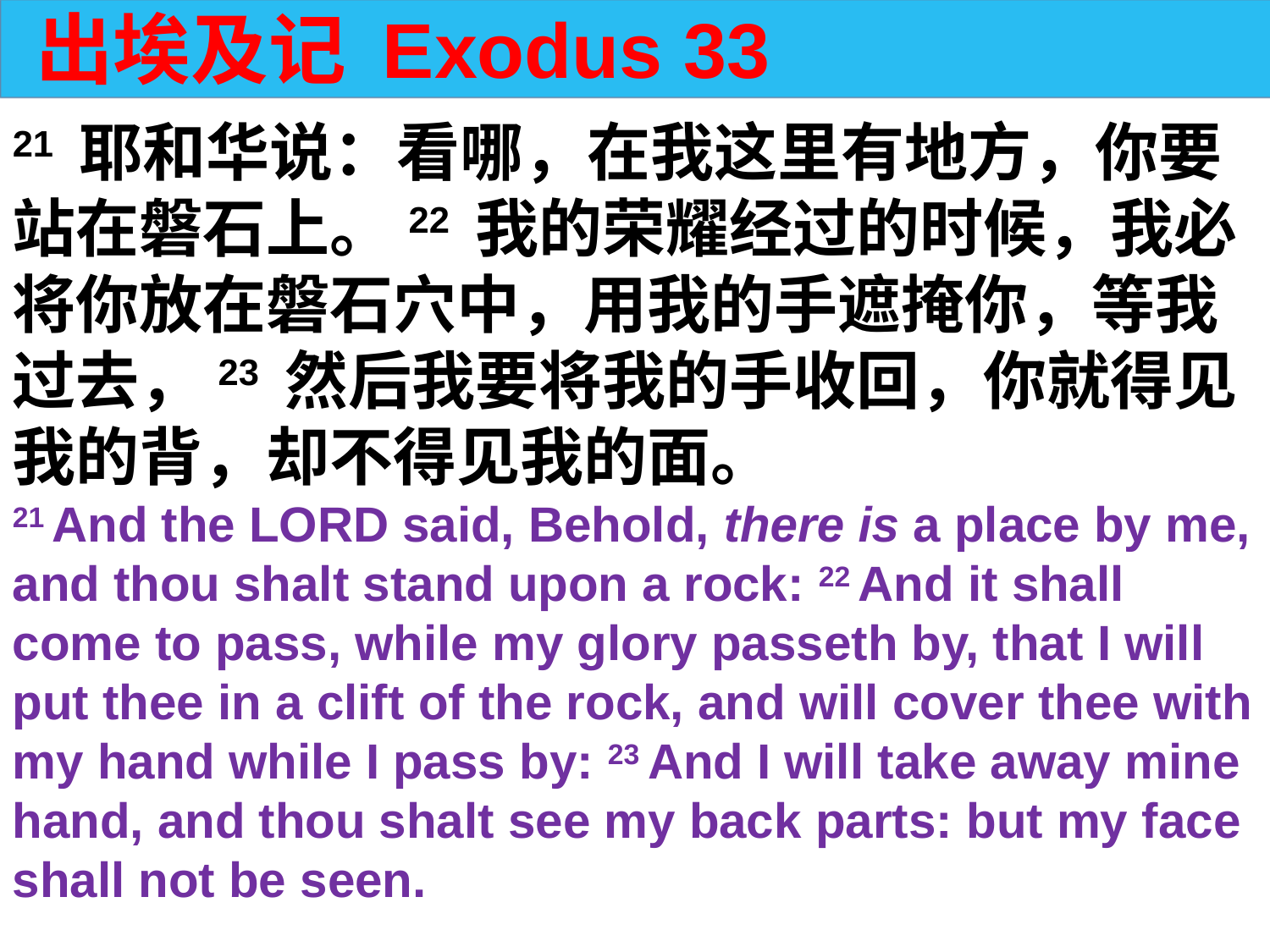

出埃及记 Exodus 33
21 耶和华说：看哪，在我这里有地方，你要站在磐石上。22 我的荣耀经过的时候，我必将你放在磐石穴中，用我的手遮掩你，等我过去，23 然后我要将我的手收回，你就得见我的背，却不得见我的面。
21 And the LORD said, Behold, there is a place by me, and thou shalt stand upon a rock: 22 And it shall come to pass, while my glory passeth by, that I will put thee in a clift of the rock, and will cover thee with my hand while I pass by: 23 And I will take away mine hand, and thou shalt see my back parts: but my face shall not be seen.